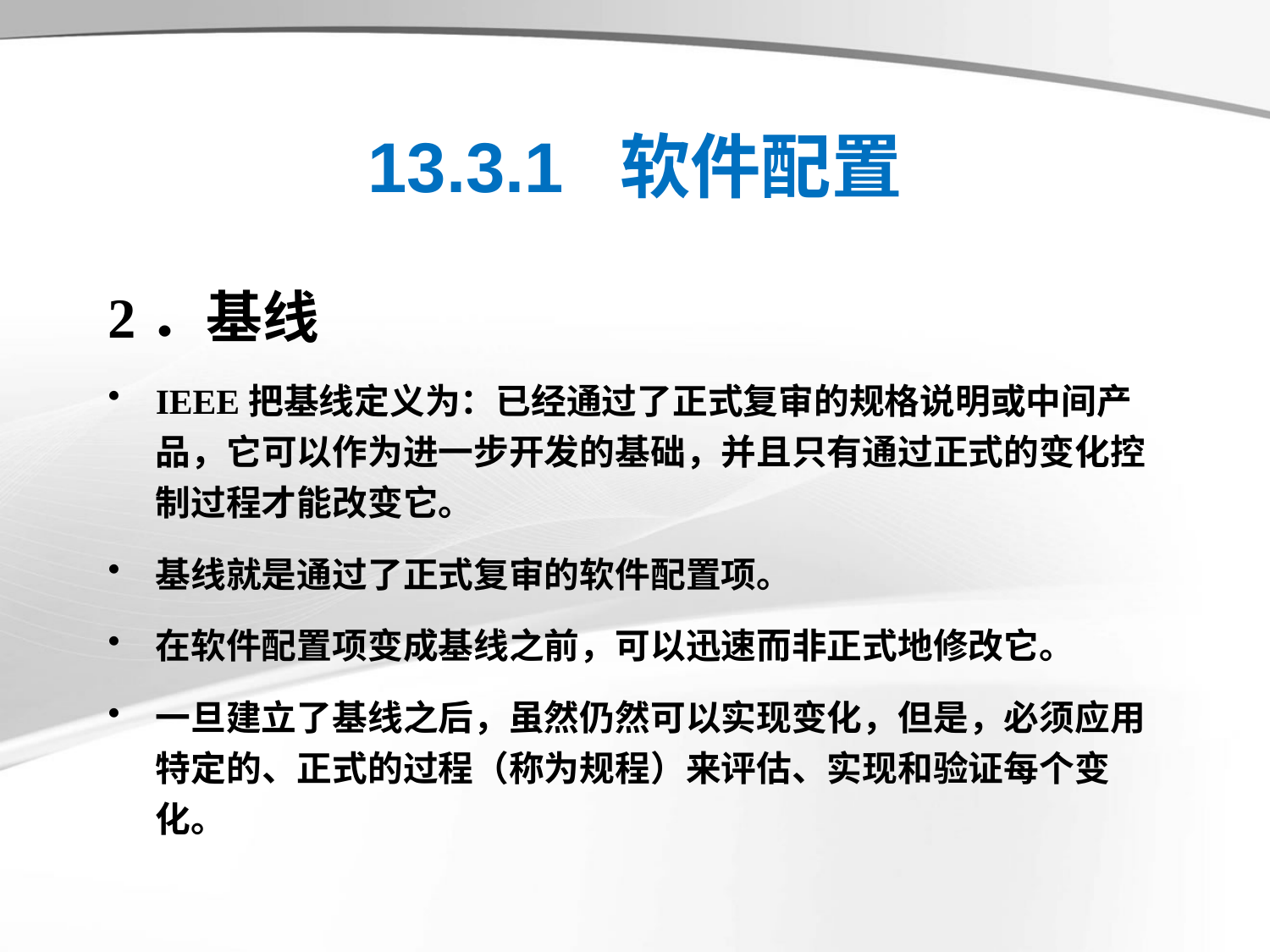

# 13.3.1  软件配置
2．基线
IEEE把基线定义为：已经通过了正式复审的规格说明或中间产品，它可以作为进一步开发的基础，并且只有通过正式的变化控制过程才能改变它。
基线就是通过了正式复审的软件配置项。
在软件配置项变成基线之前，可以迅速而非正式地修改它。
一旦建立了基线之后，虽然仍然可以实现变化，但是，必须应用特定的、正式的过程（称为规程）来评估、实现和验证每个变化。